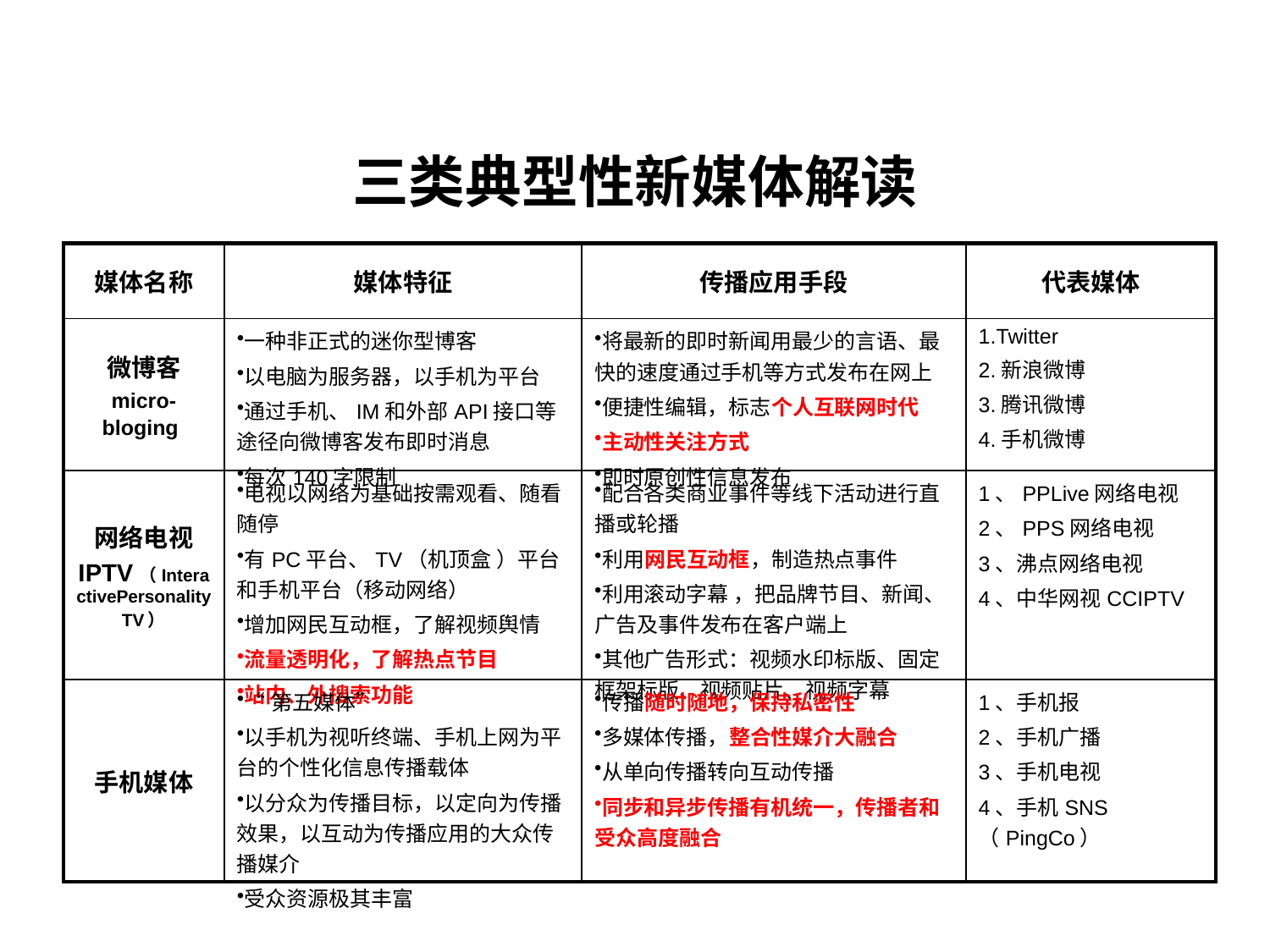

三类典型性新媒体解读
| 媒体名称 | 媒体特征 | 传播应用手段 | 代表媒体 |
| --- | --- | --- | --- |
| 微博客 micro-bloging | 一种非正式的迷你型博客 以电脑为服务器，以手机为平台 通过手机、IM和外部API接口等途径向微博客发布即时消息 每次140字限制 | 将最新的即时新闻用最少的言语、最快的速度通过手机等方式发布在网上 便捷性编辑，标志个人互联网时代 主动性关注方式 即时原创性信息发布 | 1.Twitter 2.新浪微博 3.腾讯微博 4.手机微博 |
| 网络电视 IPTV（InteractivePersonalityTV） | 电视以网络为基础按需观看、随看随停 有PC平台、TV（机顶盒 ）平台和手机平台（移动网络） 增加网民互动框，了解视频舆情 流量透明化，了解热点节目 站内、外搜索功能 | 配合各类商业事件等线下活动进行直播或轮播 利用网民互动框，制造热点事件 利用滚动字幕 ，把品牌节目、新闻、广告及事件发布在客户端上 其他广告形式：视频水印标版、固定框架标版、视频贴片、视频字幕 | 1、PPLive网络电视 2、PPS网络电视 3、沸点网络电视 4、中华网视CCIPTV |
| 手机媒体 | “第五媒体” 以手机为视听终端、手机上网为平台的个性化信息传播载体 以分众为传播目标，以定向为传播效果，以互动为传播应用的大众传播媒介 受众资源极其丰富 | 传播随时随地，保持私密性 多媒体传播，整合性媒介大融合 从单向传播转向互动传播 同步和异步传播有机统一，传播者和受众高度融合 | 1、手机报 2、手机广播 3、手机电视 4、手机SNS （PingCo） |